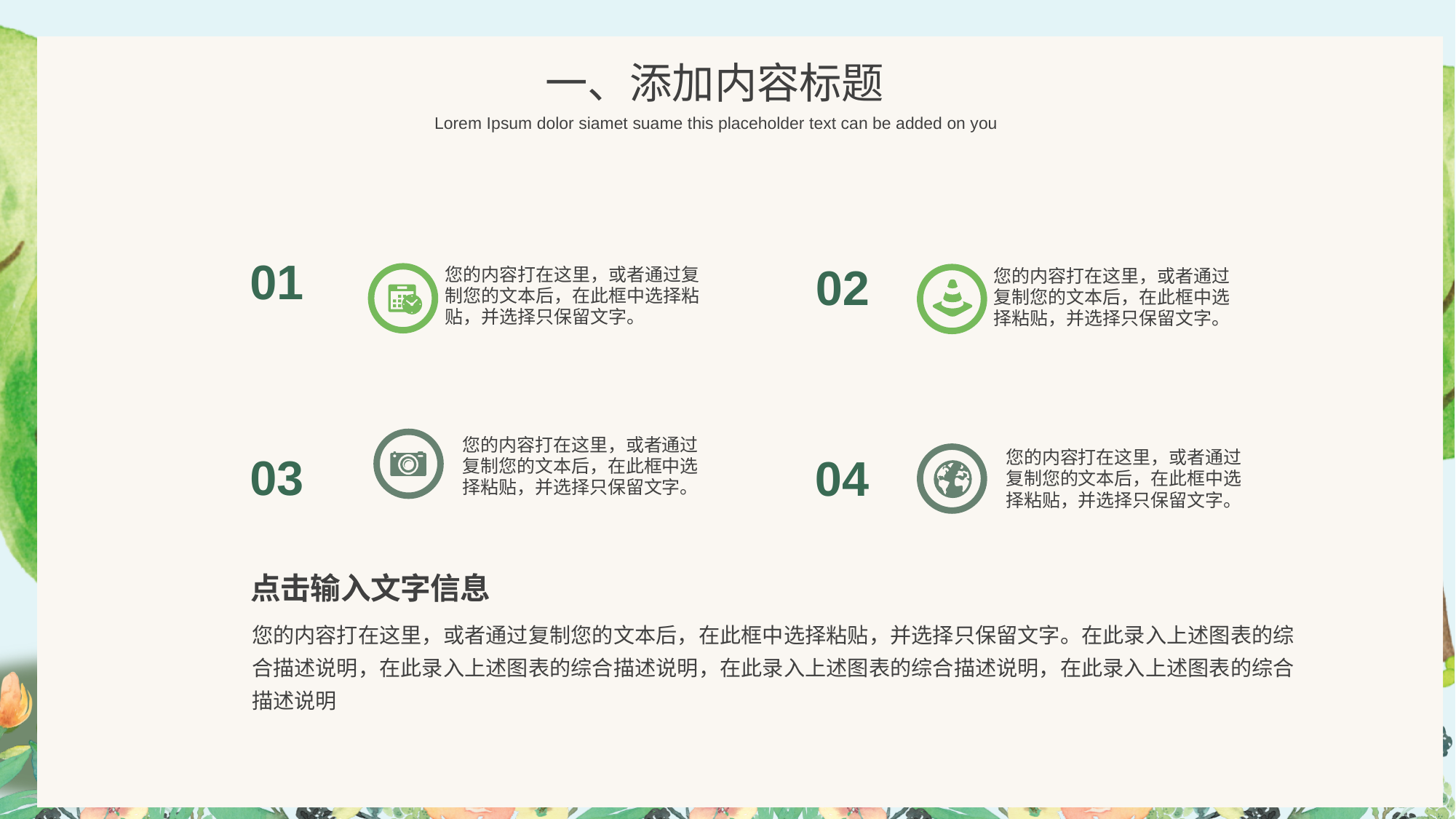

一、添加内容标题
Lorem Ipsum dolor siamet suame this placeholder text can be added on you
01
02
您的内容打在这里，或者通过复制您的文本后，在此框中选择粘贴，并选择只保留文字。
您的内容打在这里，或者通过复制您的文本后，在此框中选择粘贴，并选择只保留文字。

您的内容打在这里，或者通过复制您的文本后，在此框中选择粘贴，并选择只保留文字。
03
您的内容打在这里，或者通过复制您的文本后，在此框中选择粘贴，并选择只保留文字。
04

点击输入文字信息
您的内容打在这里，或者通过复制您的文本后，在此框中选择粘贴，并选择只保留文字。在此录入上述图表的综合描述说明，在此录入上述图表的综合描述说明，在此录入上述图表的综合描述说明，在此录入上述图表的综合描述说明